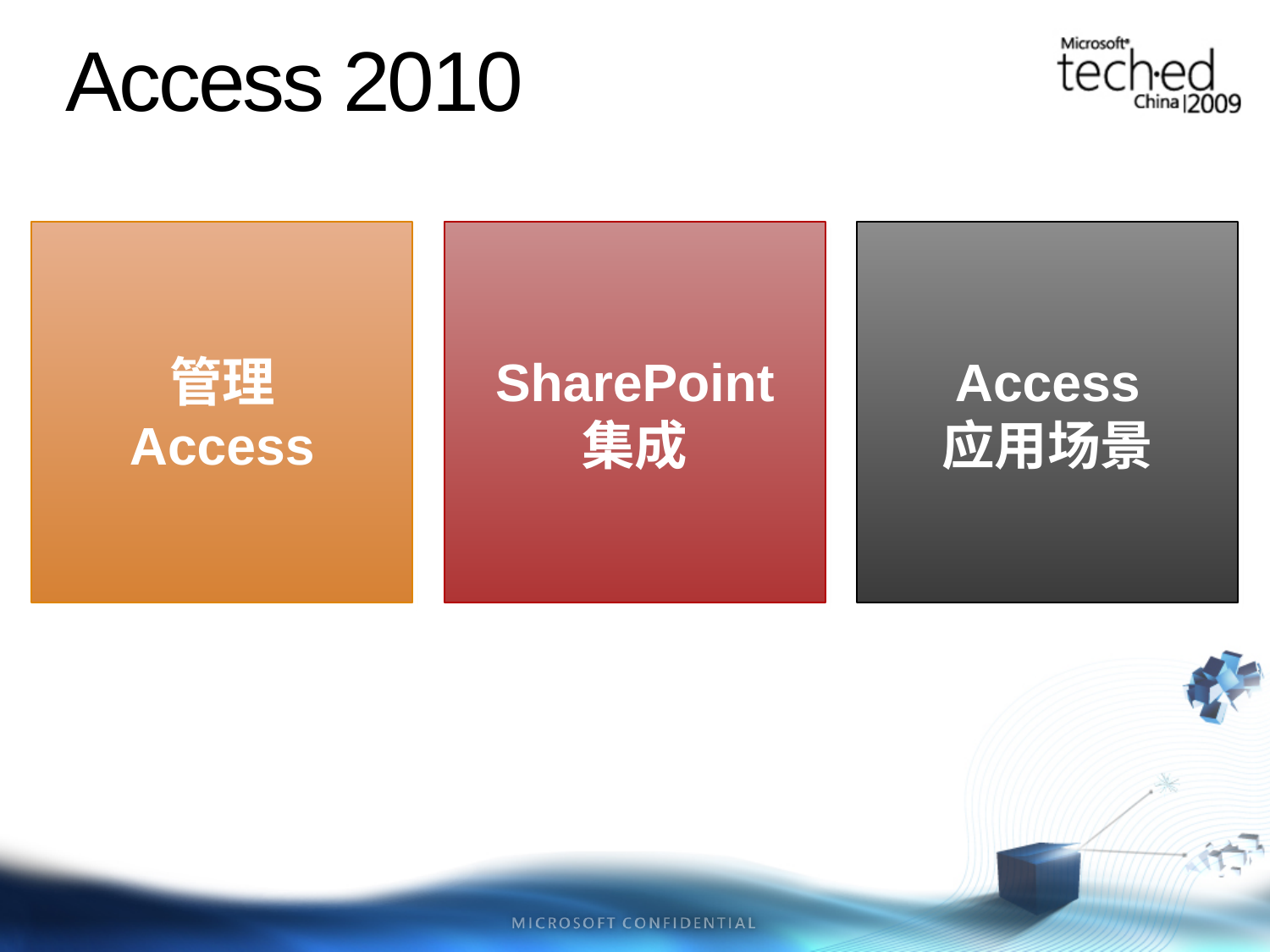

Access 2010

管理
Access

SharePoint
集成

Access
应用场景